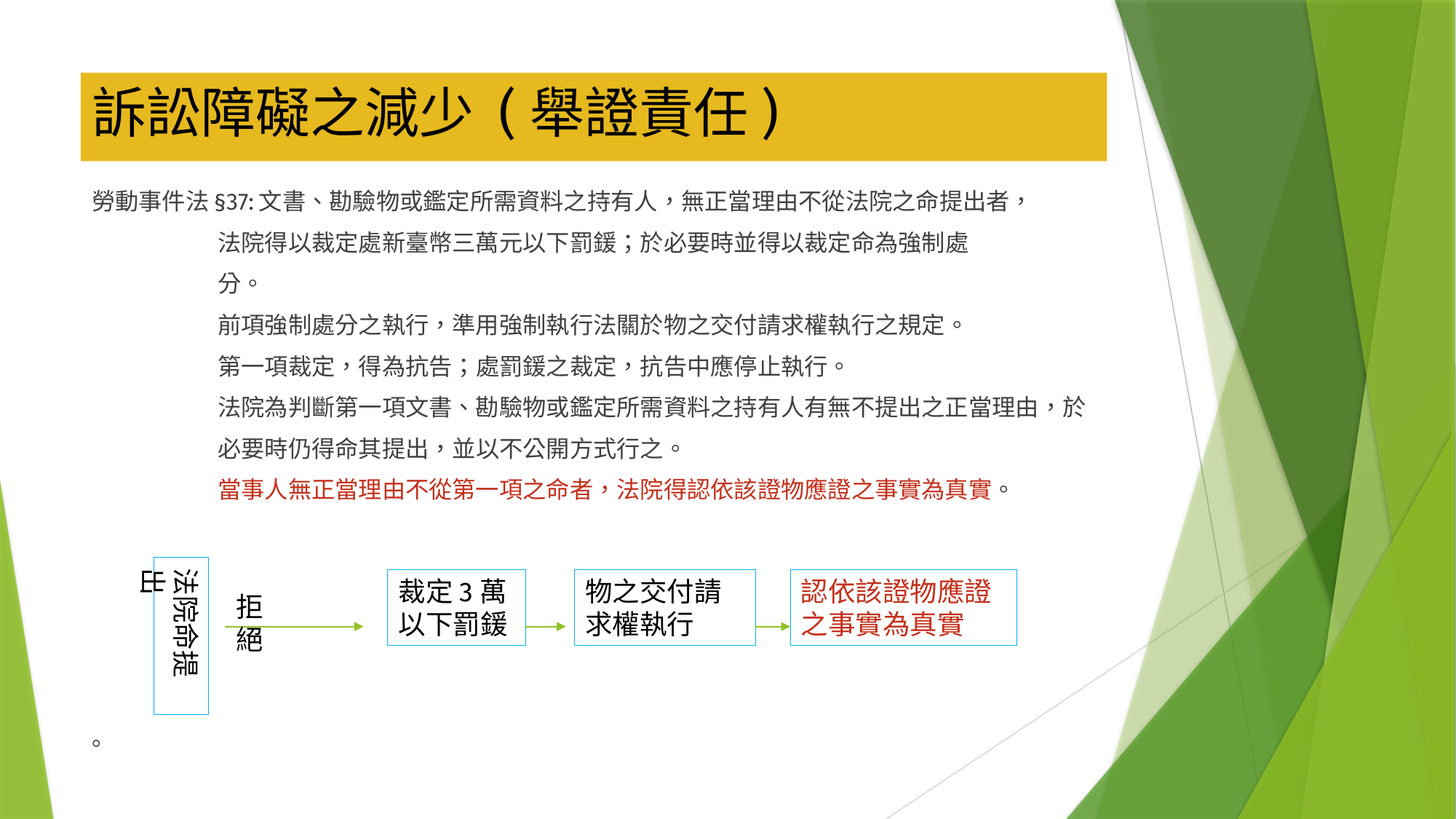

# 訴訟障礙之減少 (舉證責任)
勞動事件法§37:文書、勘驗物或鑑定所需資料之持有人，無正當理由不從法院之命提出者，
                       法院得以裁定處新臺幣三萬元以下罰鍰；於必要時並得以裁定命為強制處
                       分。
                       前項強制處分之執行，準用強制執行法關於物之交付請求權執行之規定。
                       第一項裁定，得為抗告；處罰鍰之裁定，抗告中應停止執行。
                       法院為判斷第一項文書、勘驗物或鑑定所需資料之持有人有無不提出之正當理由，於
                       必要時仍得命其提出，並以不公開方式行之。
                       當事人無正當理由不從第一項之命者，法院得認依該證物應證之事實為真實。

。

法院命提出
裁定3萬以下罰鍰
物之交付請求權執行
認依該證物應證之事實為真實
拒絕